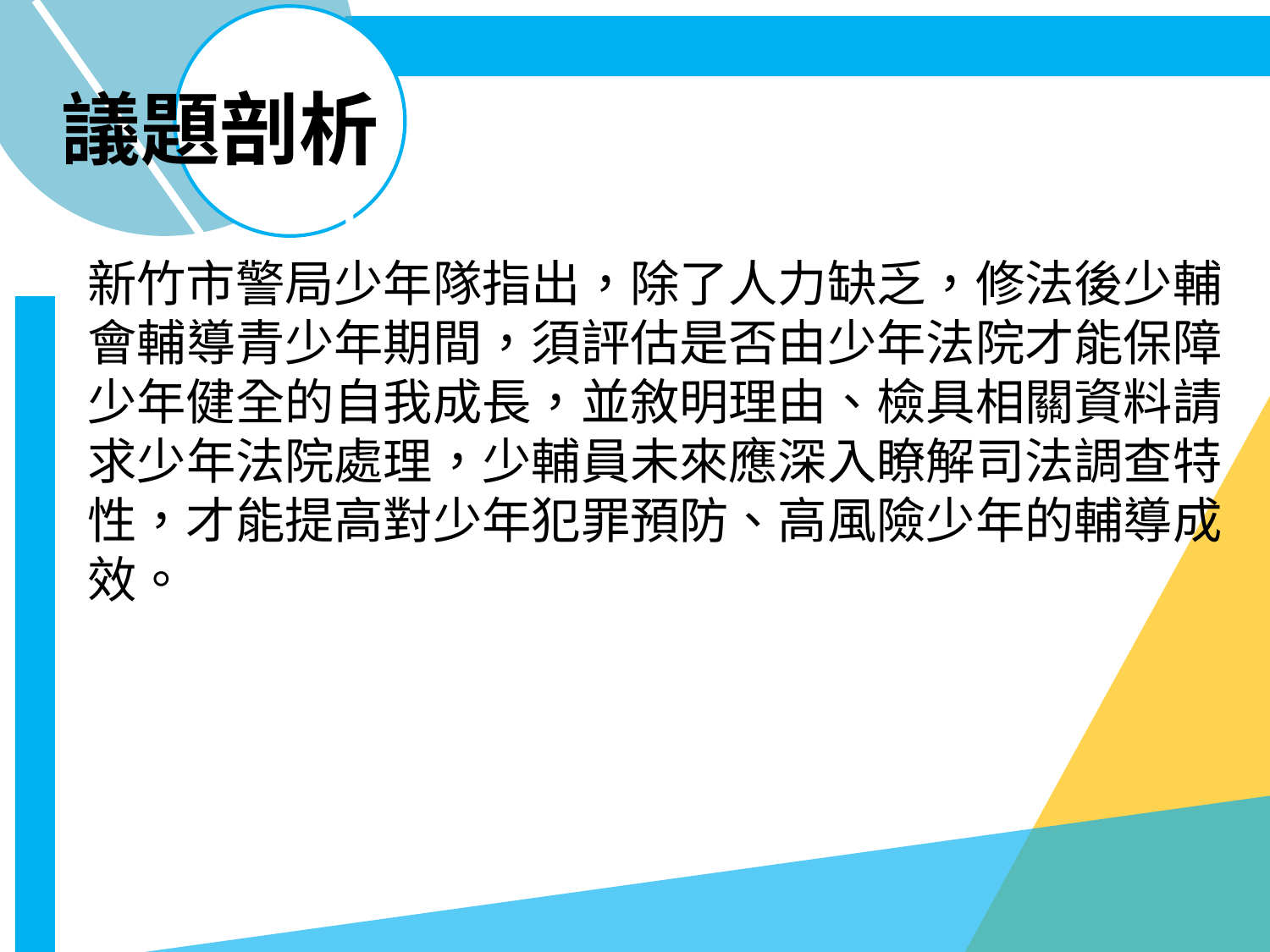

# 議題剖析
新竹市警局少年隊指出，除了人力缺乏，修法後少輔會輔導青少年期間，須評估是否由少年法院才能保障少年健全的自我成長，並敘明理由、檢具相關資料請求少年法院處理，少輔員未來應深入瞭解司法調查特性，才能提高對少年犯罪預防、高風險少年的輔導成效。